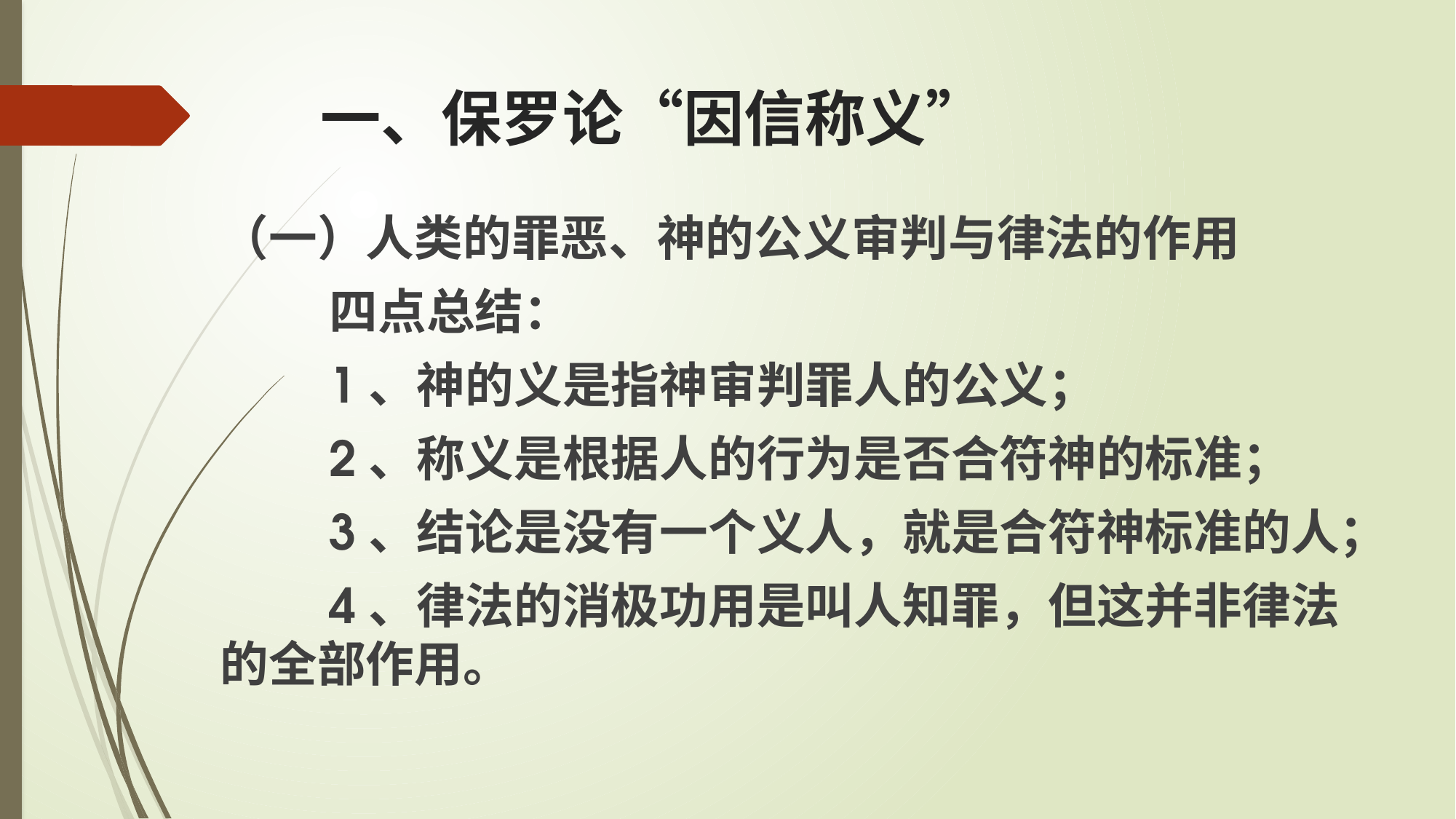

# 一、保罗论“因信称义”
（一）人类的罪恶、神的公义审判与律法的作用
	四点总结：
	1、神的义是指神审判罪人的公义；
	2、称义是根据人的行为是否合符神的标准；
	3、结论是没有一个义人，就是合符神标准的人；
	4、律法的消极功用是叫人知罪，但这并非律法的全部作用。